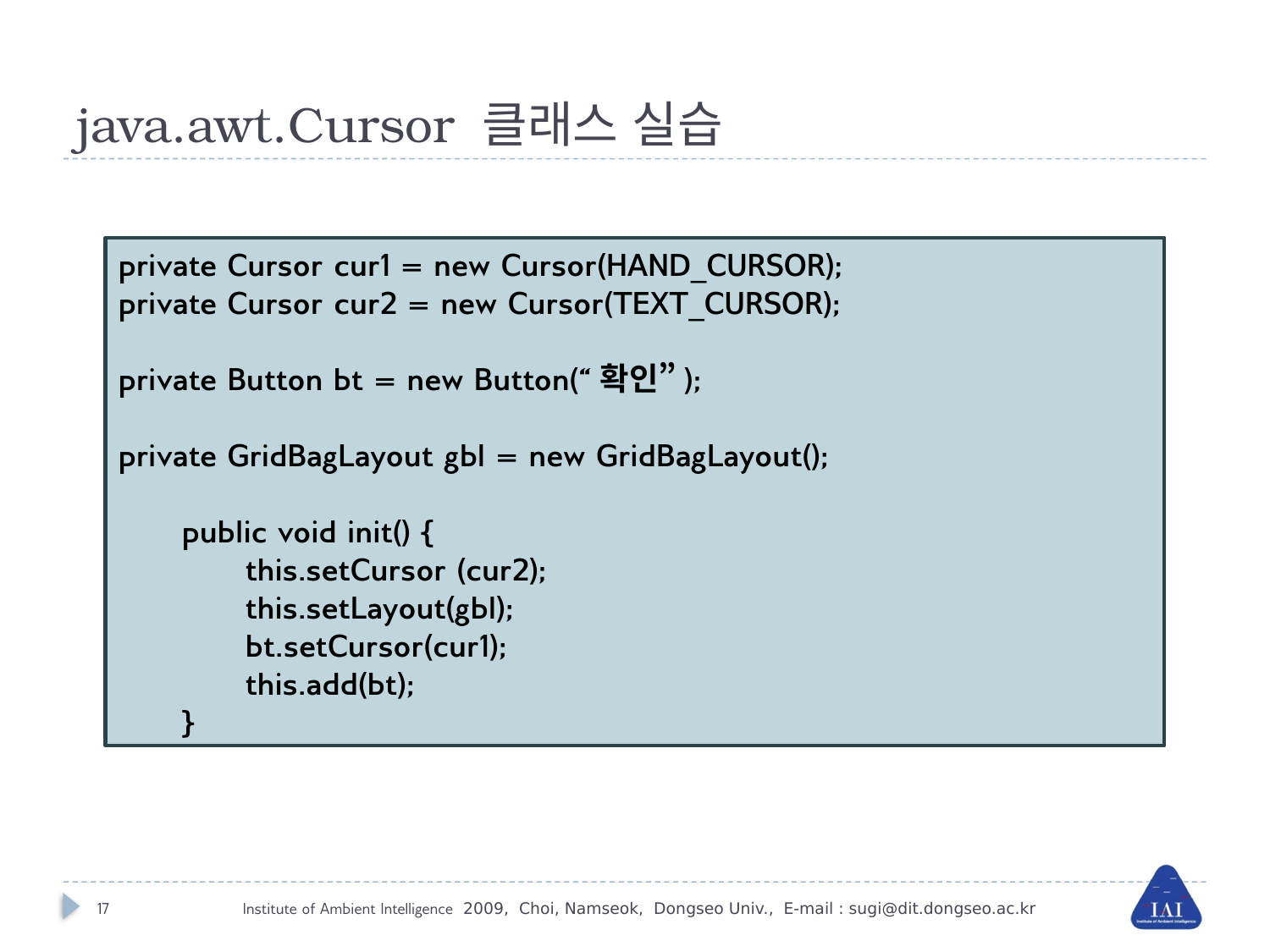

# java.awt.Cursor 클래스 실습

private Cursor cur1 = new Cursor(HAND_CURSOR);
private Cursor cur2 = new Cursor(TEXT_CURSOR);

private Button bt = new Button(“확인”);

private GridBagLayout gbl = new GridBagLayout();

public void init() {
this.setCursor (cur2);
this.setLayout(gbl);
bt.setCursor(cur1);
this.add(bt);
}